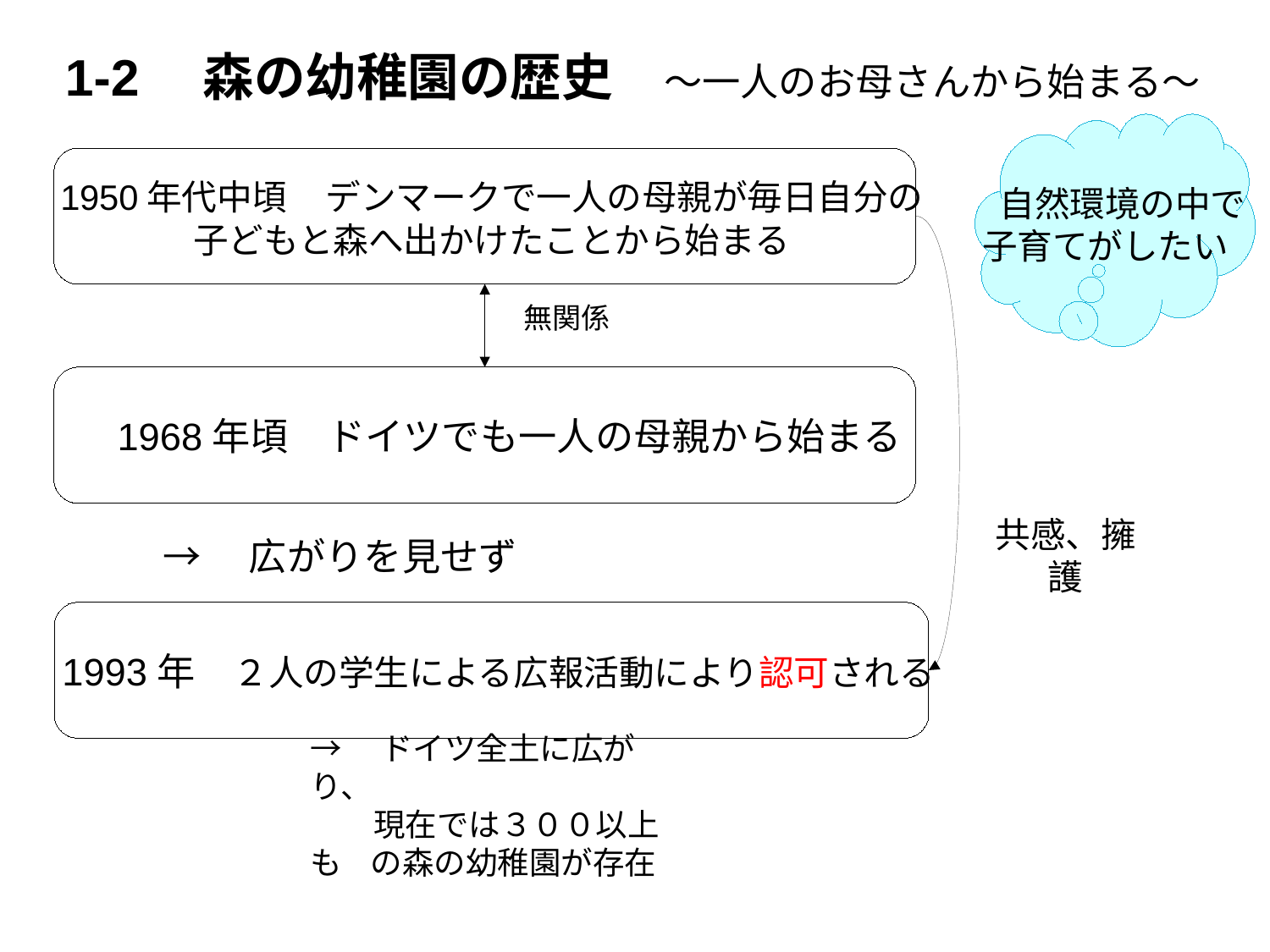

1-2　森の幼稚園の歴史　～一人のお母さんから始まる～
　自然環境の中で
子育てがしたい
1950年代中頃　デンマークで一人の母親が毎日自分の
子どもと森へ出かけたことから始まる

無関係
　1968年頃　ドイツでも一人の母親から始まる
→　広がりを見せず
共感、擁護
1993年　２人の学生による広報活動により認可される
→　ドイツ全土に広がり、
　　現在では３００以上も    の森の幼稚園が存在